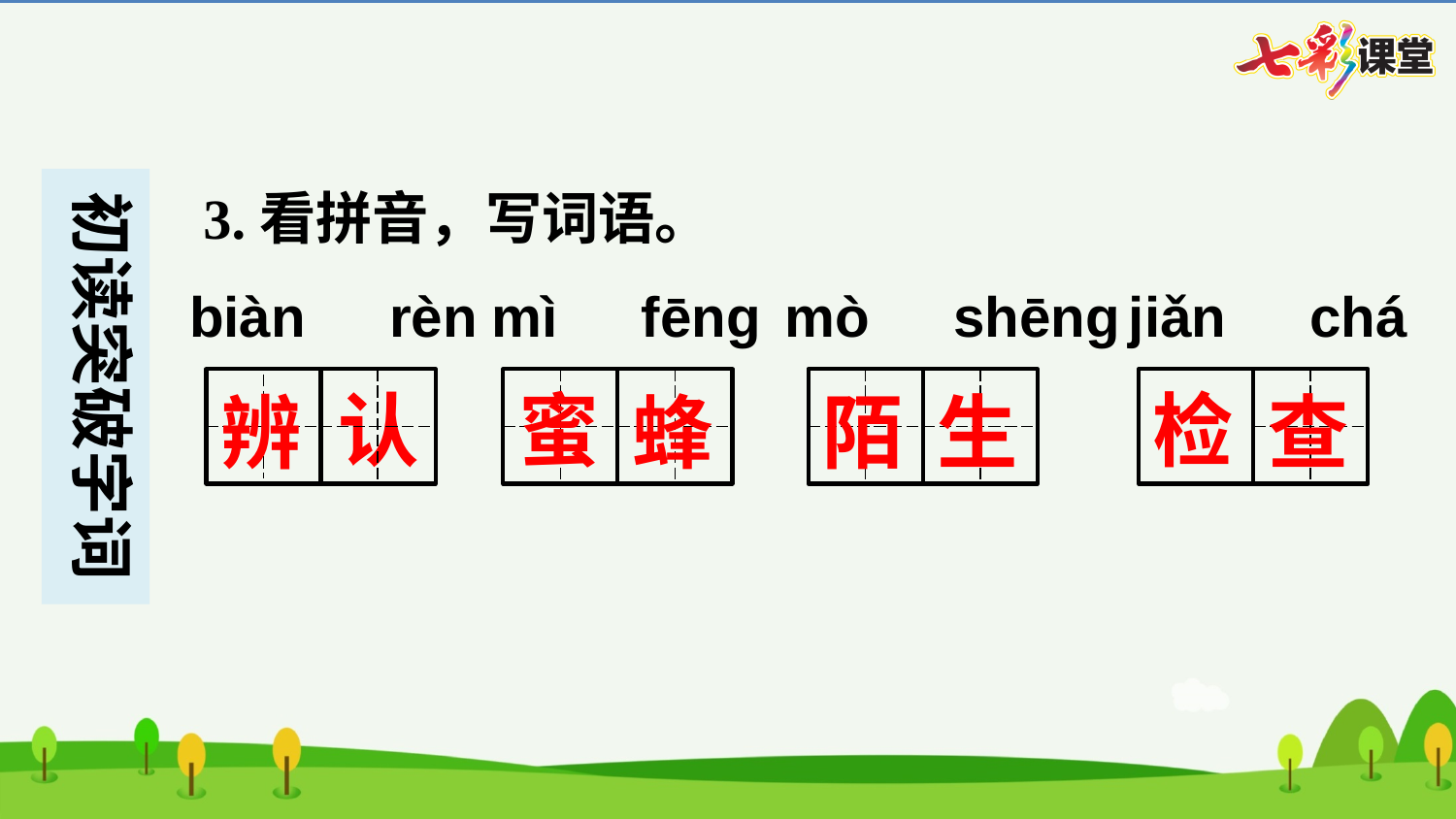

3.看拼音，写词语。
biàn　rèn
mì　fēng
mò　shēng
jiǎn　chá
辨
认
蜜
蜂
陌
生
检
查
认
蜜
检
辨
蜂
陌
生
查